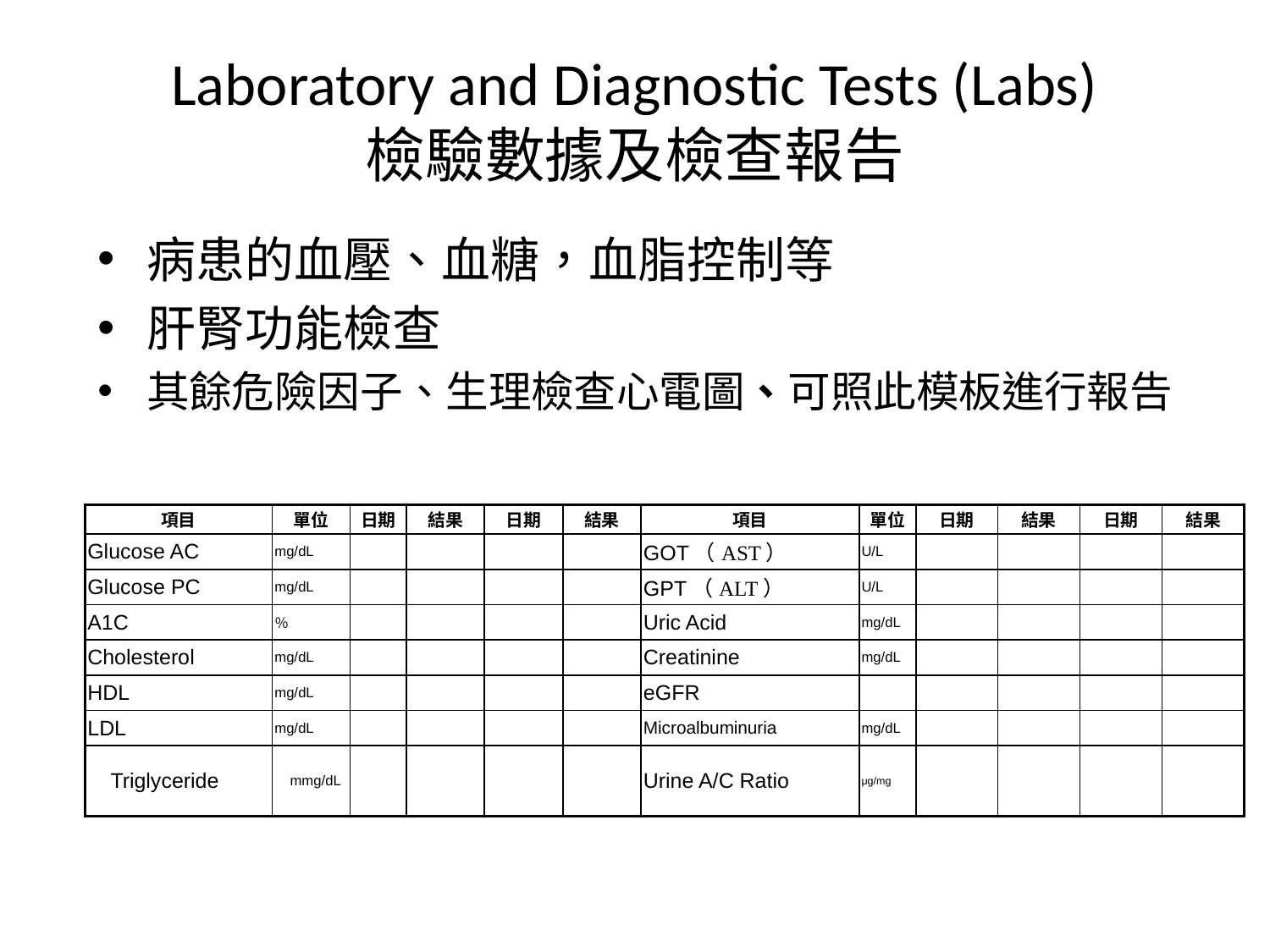

# Laboratory and Diagnostic Tests (Labs) 檢驗數據及檢查報告
病患的血壓、血糖，血脂控制等
肝腎功能檢查
其餘危險因子、生理檢查心電圖、可照此模板進行報告
| 項目 | 單位 | 日期 | 結果 | 日期 | 結果 | 項目 | 單位 | 日期 | 結果 | 日期 | 結果 |
| --- | --- | --- | --- | --- | --- | --- | --- | --- | --- | --- | --- |
| Glucose AC | mg/dL |  |  |  |  | GOT（AST） | U/L |  |  |  |  |
| Glucose PC | mg/dL |  |  |  |  | GPT（ALT） | U/L |  |  |  |  |
| A1C | ％ |  |  |  |  | Uric Acid | mg/dL |  |  |  |  |
| Cholesterol | mg/dL |  |  |  |  | Creatinine | mg/dL |  |  |  |  |
| HDL | mg/dL |  |  |  |  | eGFR |  |  |  |  |  |
| LDL | mg/dL |  |  |  |  | Microalbuminuria | mg/dL |  |  |  |  |
| Triglyceride | mmg/dL |  |  |  |  | Urine A/C Ratio | μg/mg |  |  |  |  |